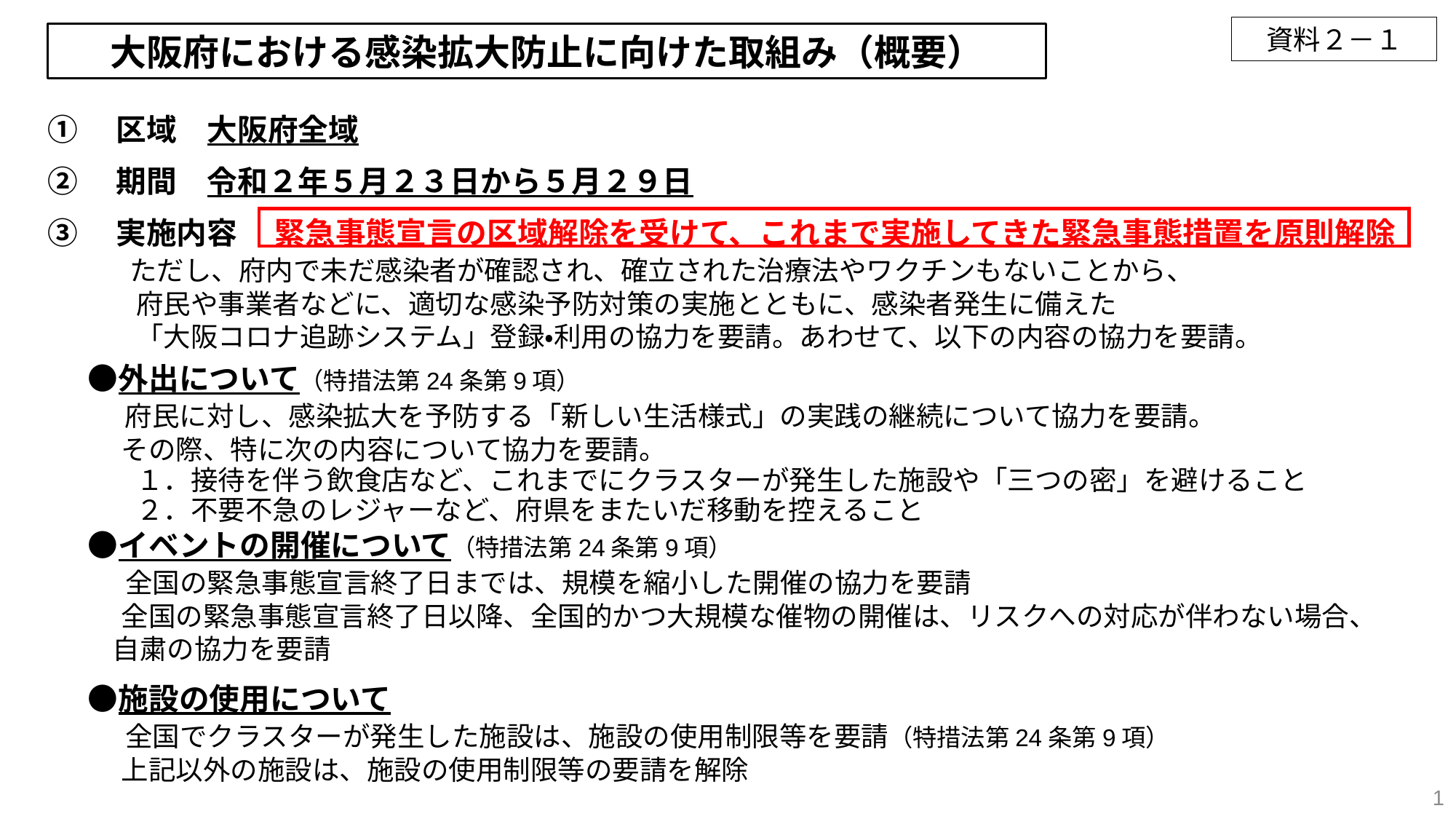

資料２－１
大阪府における感染拡大防止に向けた取組み（概要）
   ①　区域　大阪府全域

   ②　期間　令和２年５月２３日から５月２９日

   ③　実施内容　 緊急事態宣言の区域解除を受けて、これまで実施してきた緊急事態措置を原則解除
     　　ただし、府内で未だ感染者が確認され、確立された治療法やワクチンもないことから、
　　　　府民や事業者などに、適切な感染予防対策の実施とともに、感染者発生に備えた
　　　　「大阪コロナ追跡システム」登録・利用の協力を要請。あわせて、以下の内容の協力を要請。

　　●外出について（特措法第24条第9項）
　　　 府民に対し、感染拡大を予防する「新しい生活様式」の実践の継続について協力を要請。
　　　  その際、特に次の内容について協力を要請。
　　　　１．接待を伴う飲食店など、これまでにクラスターが発生した施設や「三つの密」を避けること
　　　　２．不要不急のレジャーなど、府県をまたいだ移動を控えること
　　●イベントの開催について（特措法第24条第9項）
　　　 全国の緊急事態宣言終了日までは、規模を縮小した開催の協力を要請
　　　  全国の緊急事態宣言終了日以降、全国的かつ大規模な催物の開催は、リスクへの対応が伴わない場合、
　　     自粛の協力を要請

　　●施設の使用について
　　　 全国でクラスターが発生した施設は、施設の使用制限等を要請（特措法第24条第9項）
　　　  上記以外の施設は、施設の使用制限等の要請を解除

1